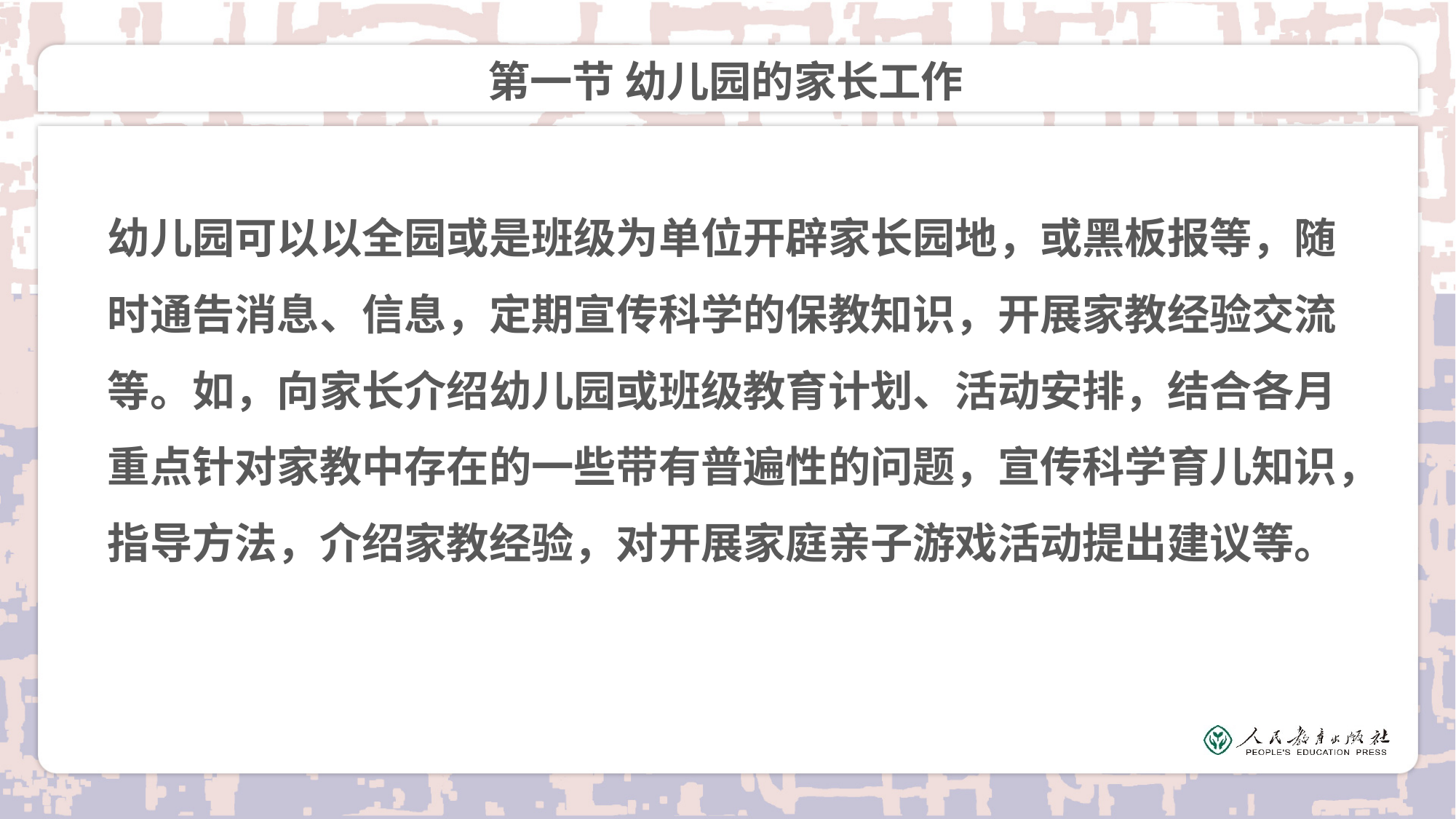

# 第一节 幼儿园的家长工作
幼儿园可以以全园或是班级为单位开辟家长园地，或黑板报等，随时通告消息、信息，定期宣传科学的保教知识，开展家教经验交流等。如，向家长介绍幼儿园或班级教育计划、活动安排，结合各月重点针对家教中存在的一些带有普遍性的问题，宣传科学育儿知识，指导方法，介绍家教经验，对开展家庭亲子游戏活动提出建议等。